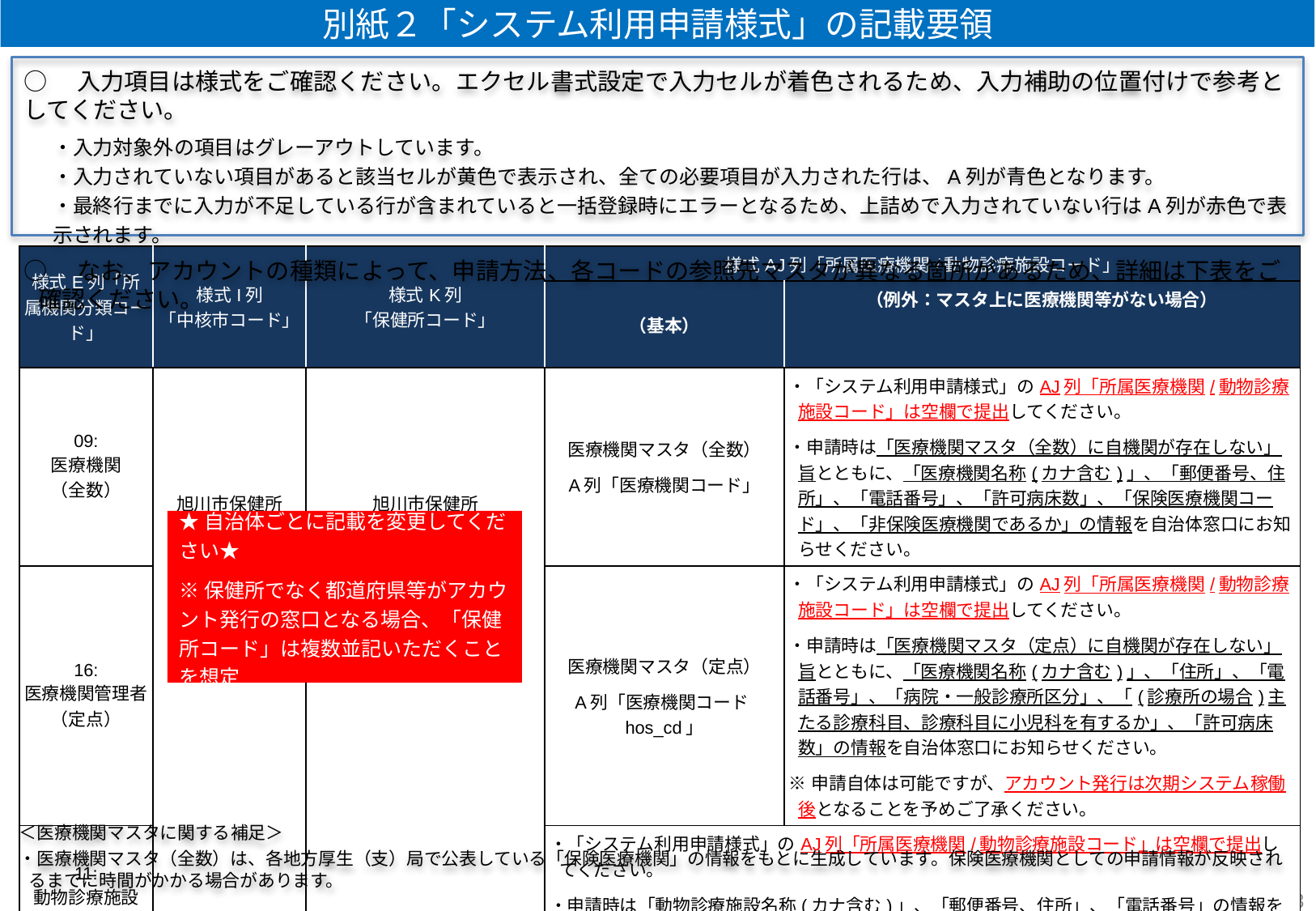

別紙２「システム利用申請様式」の記載要領
○　入力項目は様式をご確認ください。エクセル書式設定で入力セルが着色されるため、入力補助の位置付けで参考としてください。
・入力対象外の項目はグレーアウトしています。
・入力されていない項目があると該当セルが黄色で表示され、全ての必要項目が入力された行は、A列が青色となります。
・最終行までに入力が不足している行が含まれていると一括登録時にエラーとなるため、上詰めで入力されていない行はA列が赤色で表示されます。
○　なお、アカウントの種類によって、申請方法、各コードの参照先マスタが異なる箇所があるため、詳細は下表をご確認ください。
| 様式E列「所属機関分類コード」 | 様式I列 「中核市コード」 | 様式K列 「保健所コード」 | 様式AJ列「所属医療機関/動物診療施設コード」 |  |
| --- | --- | --- | --- | --- |
|  |  |  | （基本） | （例外：マスタ上に医療機関等がない場合） |
| 09: 医療機関 （全数） | 旭川市保健所 010000 | 旭川市保健所 38 | 医療機関マスタ（全数） A列「医療機関コード」 | ・「システム利用申請様式」のAJ列「所属医療機関/動物診療施設コード」は空欄で提出してください。 ・申請時は「医療機関マスタ（全数）に自機関が存在しない」旨とともに、「医療機関名称(カナ含む)」、「郵便番号、住所」、「電話番号」、「許可病床数」、「保険医療機関コード」、「非保険医療機関であるか」の情報を自治体窓口にお知らせください。 |
| 16: 医療機関管理者 （定点） |  |  | 医療機関マスタ（定点） A列「医療機関コードhos\_cd」 | ・「システム利用申請様式」のAJ列「所属医療機関/動物診療施設コード」は空欄で提出してください。 ・申請時は「医療機関マスタ（定点）に自機関が存在しない」旨とともに、「医療機関名称(カナ含む)」、「住所」、「電話番号」、「病院・一般診療所区分」、「(診療所の場合)主たる診療科目、診療科目に小児科を有するか」、「許可病床数」の情報を自治体窓口にお知らせください。 ※申請自体は可能ですが、アカウント発行は次期システム稼働後となることを予めご了承ください。 |
| 11: 動物診療施設 |  |  | ・「システム利用申請様式」のAJ列「所属医療機関/動物診療施設コード」は空欄で提出してください。 ・申請時は「動物診療施設名称(カナ含む)」、「郵便番号、住所」、「電話番号」の情報を自治体窓口にお知らせください。 |  |
★自治体ごとに記載を変更してください★
※保健所でなく都道府県等がアカウント発行の窓口となる場合、「保健所コード」は複数並記いただくことを想定
＜医療機関マスタに関する補足＞
・医療機関マスタ（全数）は、各地方厚生（支）局で公表している「保険医療機関」の情報をもとに生成しています。保険医療機関としての申請情報が反映されるまでに時間がかかる場合があります。
3